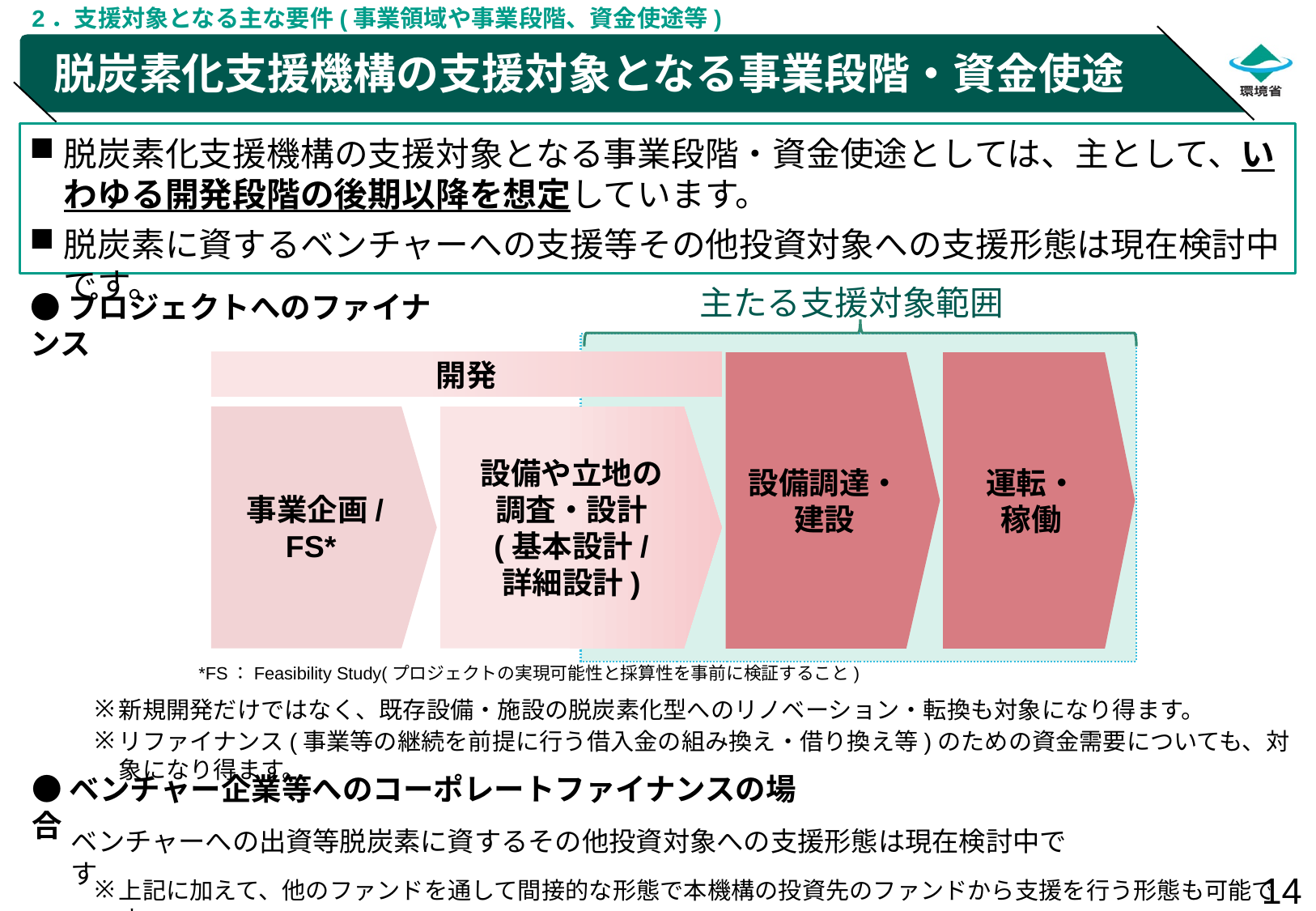

2．支援対象となる主な要件(事業領域や事業段階、資金使途等)
# 脱炭素化支援機構の支援対象となる事業段階・資金使途

脱炭素化支援機構の支援対象となる事業段階・資金使途としては、主として、いわゆる開発段階の後期以降を想定しています。
脱炭素に資するベンチャーへの支援等その他投資対象への支援形態は現在検討中です。
●プロジェクトへのファイナンス
主たる支援対象範囲

開発
設備調達・
建設
運転・
稼働
設備や立地の
調査・設計
(基本設計/
詳細設計)
事業企画/
FS*
*FS：Feasibility Study(プロジェクトの実現可能性と採算性を事前に検証すること)
新規開発だけではなく、既存設備・施設の脱炭素化型へのリノベーション・転換も対象になり得ます。
リファイナンス(事業等の継続を前提に行う借入金の組み換え・借り換え等)のための資金需要についても、対象になり得ます。
●ベンチャー企業等へのコーポレートファイナンスの場合
ベンチャーへの出資等脱炭素に資するその他投資対象への支援形態は現在検討中です
上記に加えて、他のファンドを通して間接的な形態で本機構の投資先のファンドから支援を行う形態も可能です。